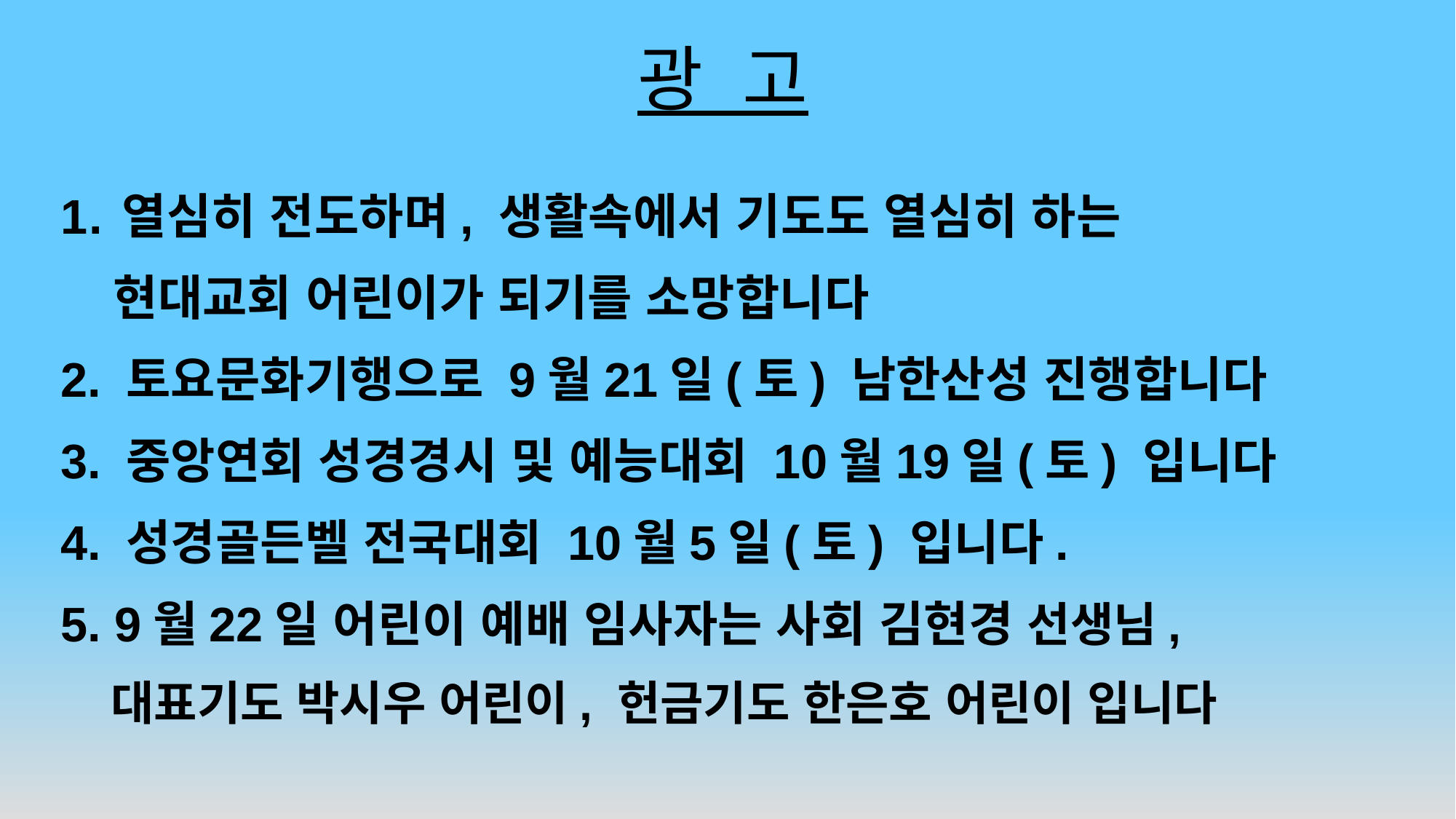

# 광  고
열심히 전도하며, 생활속에서 기도도 열심히 하는
   현대교회 어린이가 되기를 소망합니다
2. 토요문화기행으로 9월21일(토) 남한산성 진행합니다
3. 중앙연회 성경경시 및 예능대회 10월19일(토) 입니다
4. 성경골든벨 전국대회 10월5일(토) 입니다.
5. 9월22일 어린이 예배 임사자는 사회 김현경 선생님,
   대표기도 박시우 어린이, 헌금기도 한은호 어린이 입니다